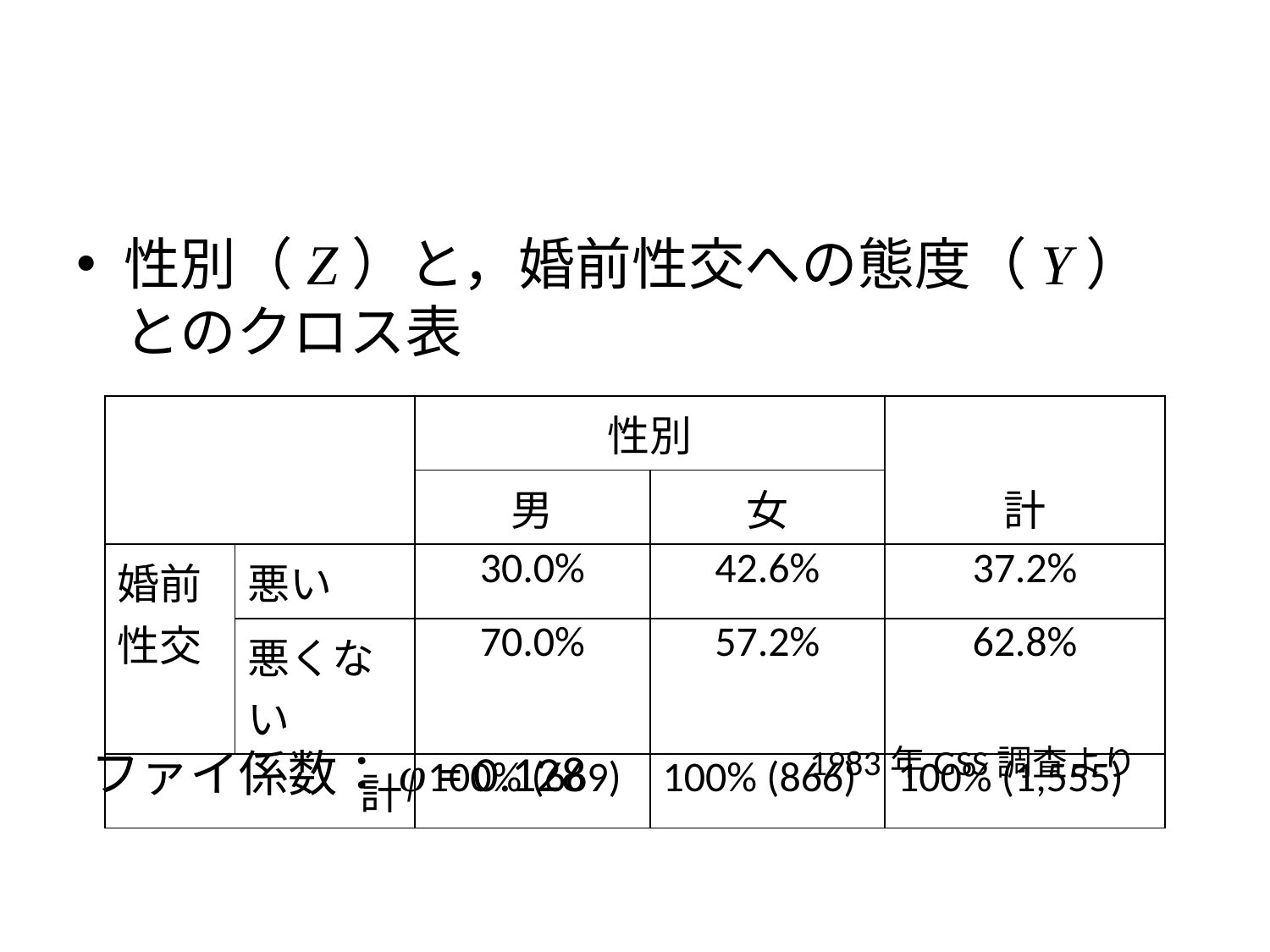

#
性別（Z）と，婚前性交への態度（Y）とのクロス表
|  |  | 性別 |  | 計 |
| --- | --- | --- | --- | --- |
|  |  | 男 | 女 |  |
| 婚前性交 | 悪い | 30.0% | 42.6% | 37.2% |
|  | 悪くない | 70.0% | 57.2% | 62.8% |
| 計 |  | 100% (669) | 100% (866) | 100% (1,555) |
1983年GSS調査より
ファイ係数：φ = 0.128